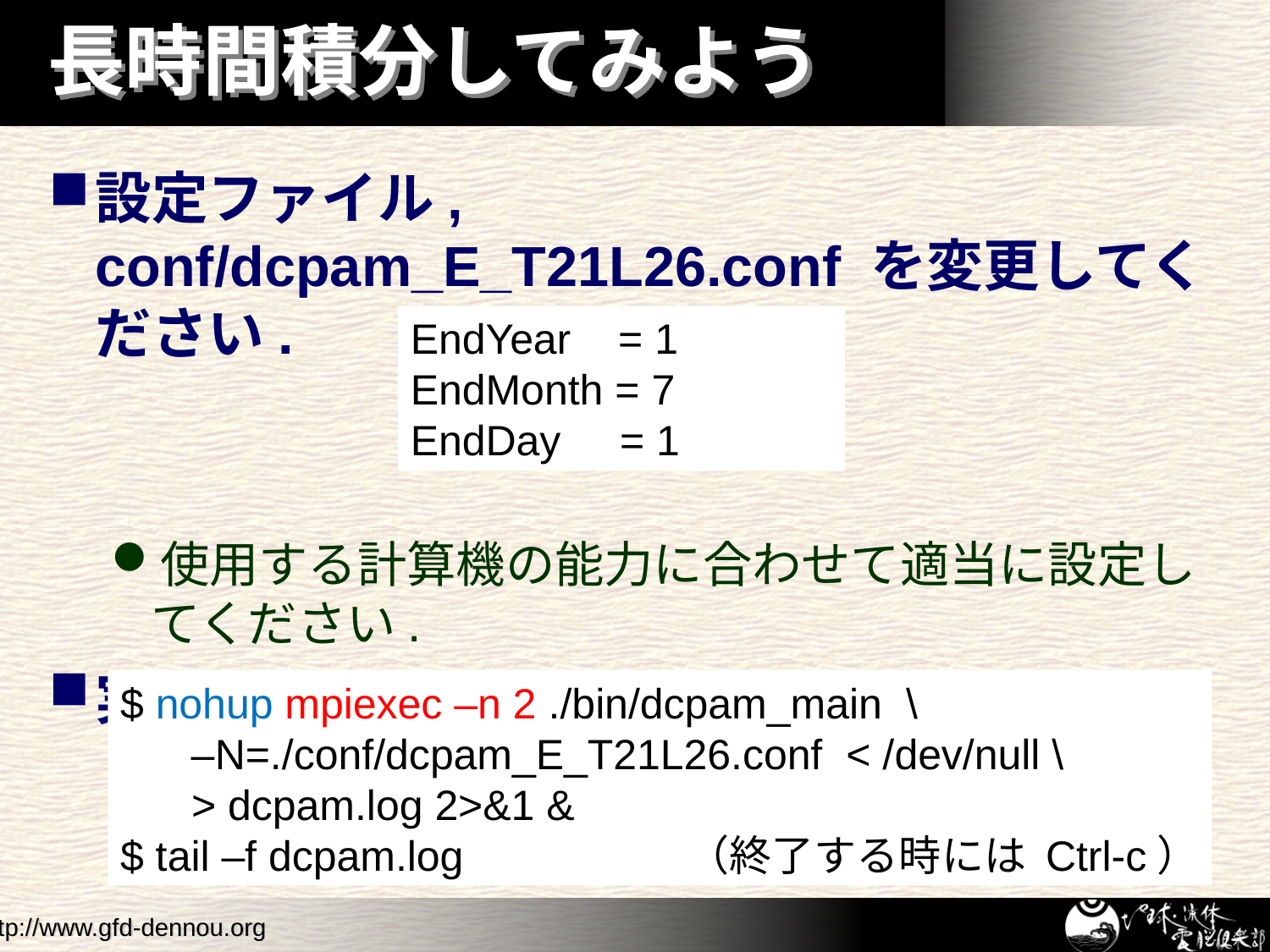

# 長時間積分してみよう
設定ファイル, conf/dcpam_E_T21L26.conf を変更してください.

使用する計算機の能力に合わせて適当に設定してください.
実行してください.
EndYear    = 1
EndMonth = 7
EndDay     = 1
$ nohup mpiexec –n 2 ./bin/dcpam_main  \
      –N=./conf/dcpam_E_T21L26.conf  < /dev/null \
      > dcpam.log 2>&1 &
$ tail –f dcpam.log                  （終了する時には Ctrl-c）